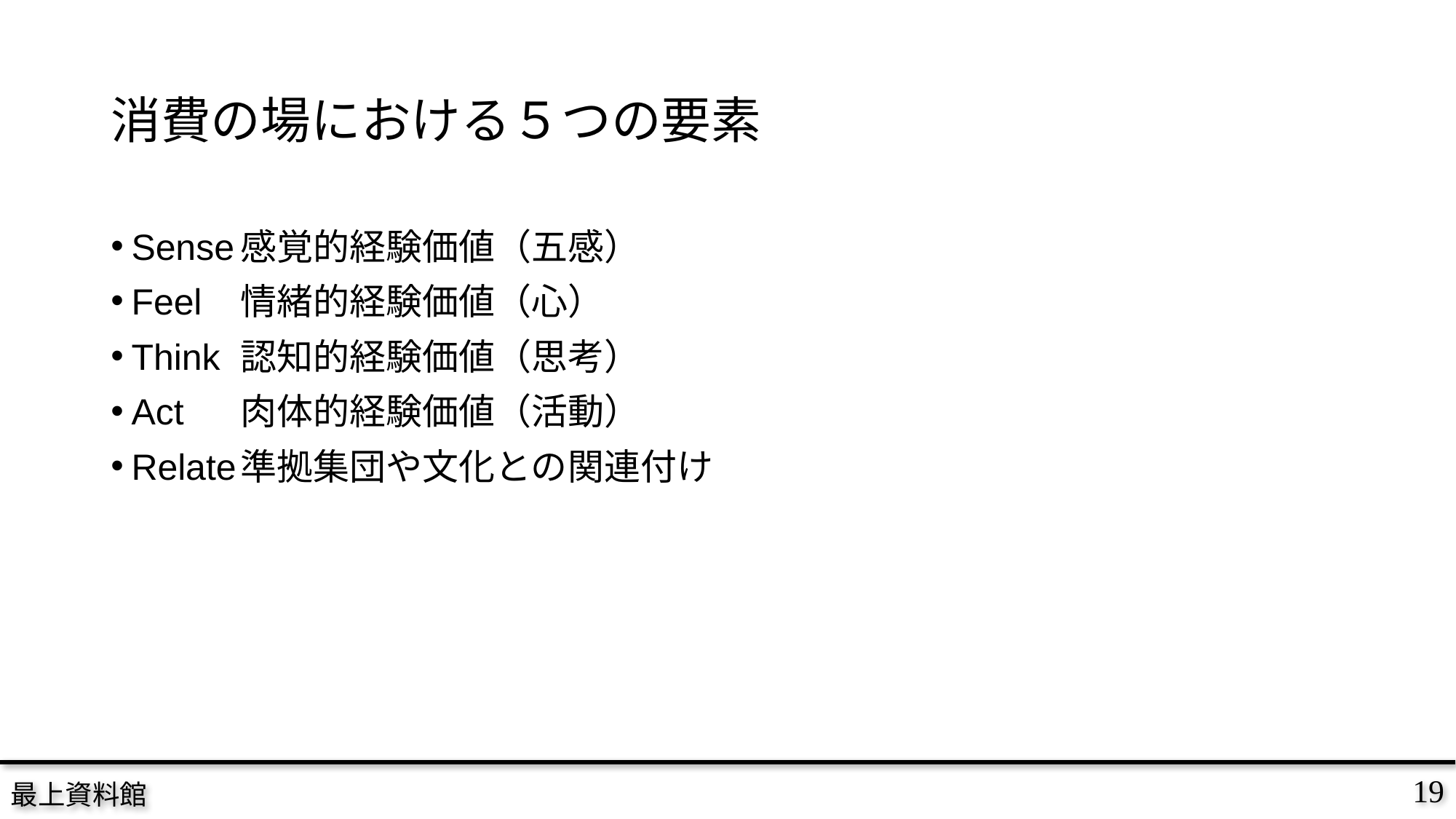

# 消費の場における５つの要素
Sense	感覚的経験価値（五感）
Feel	情緒的経験価値（心）
Think	認知的経験価値（思考）
Act	肉体的経験価値（活動）
Relate	準拠集団や文化との関連付け